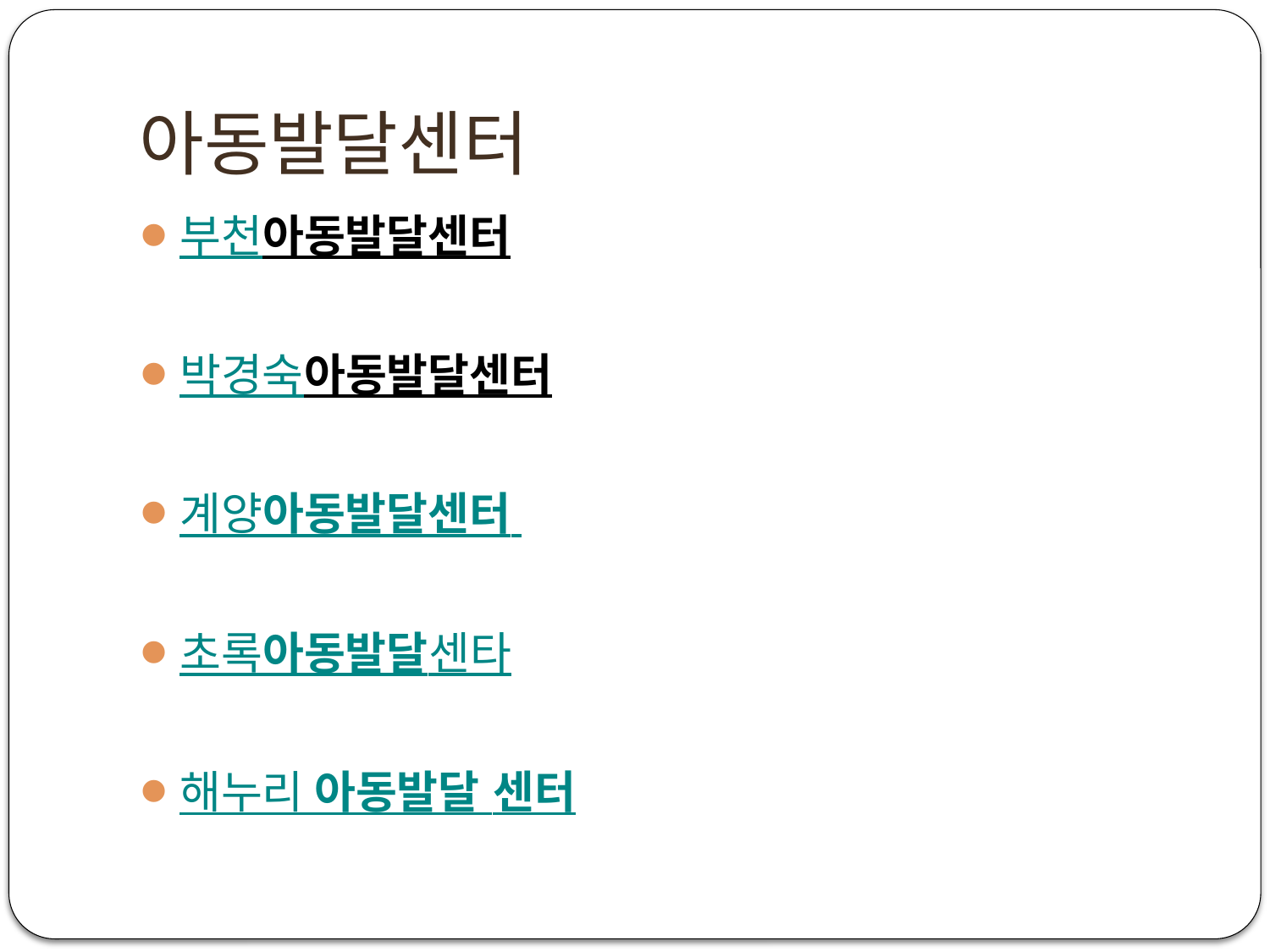

# 아동발달센터
부천아동발달센터

박경숙아동발달센터

계양아동발달센터

초록아동발달센타

해누리 아동발달 센터